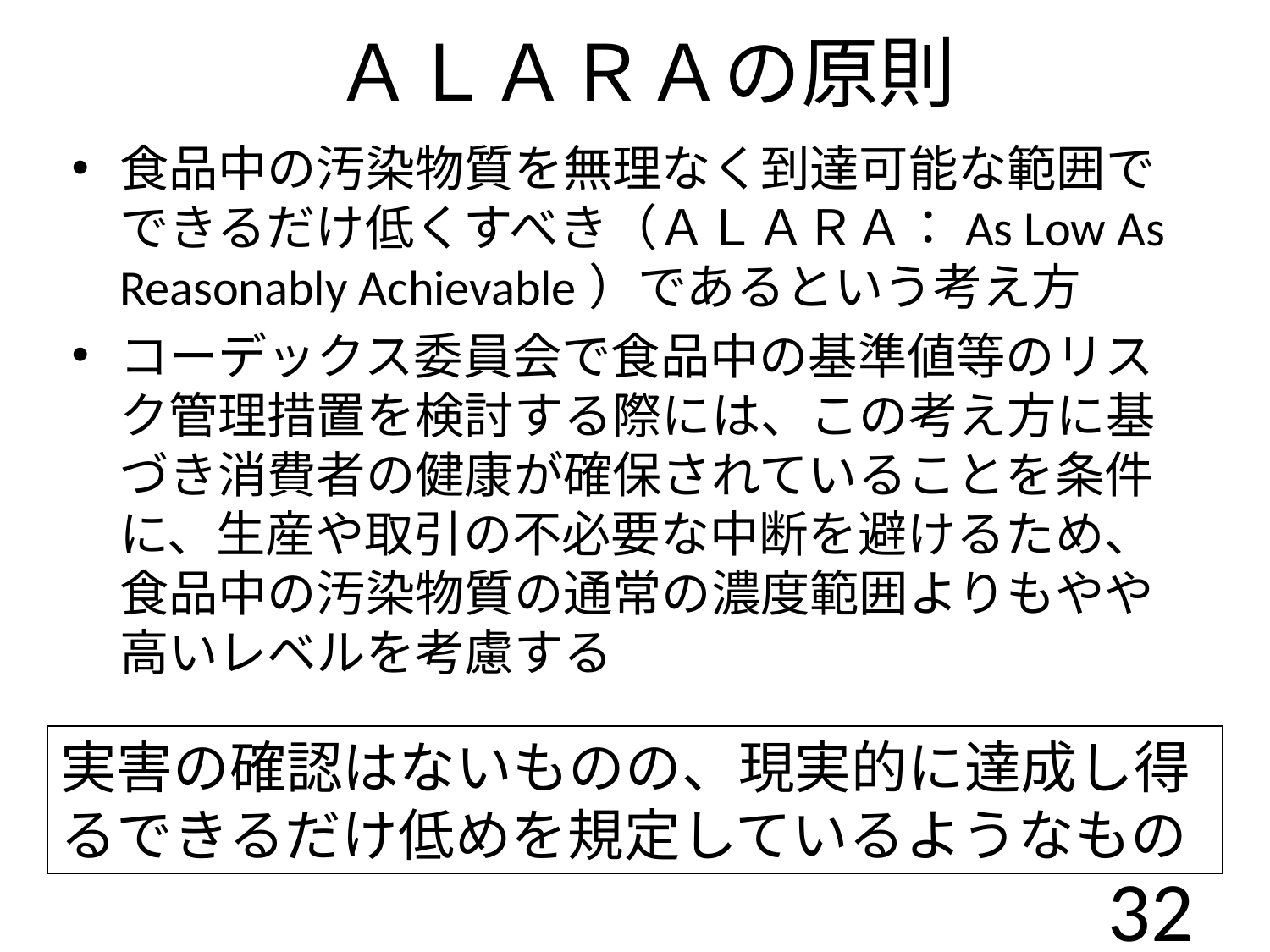

# ＡＬＡＲＡの原則
食品中の汚染物質を無理なく到達可能な範囲でできるだけ低くすべき（ＡＬＡＲＡ：As Low As Reasonably Achievable）であるという考え方
コーデックス委員会で食品中の基準値等のリスク管理措置を検討する際には、この考え方に基づき消費者の健康が確保されていることを条件に、生産や取引の不必要な中断を避けるため、食品中の汚染物質の通常の濃度範囲よりもやや高いレベルを考慮する
実害の確認はないものの、現実的に達成し得るできるだけ低めを規定しているようなもの
32